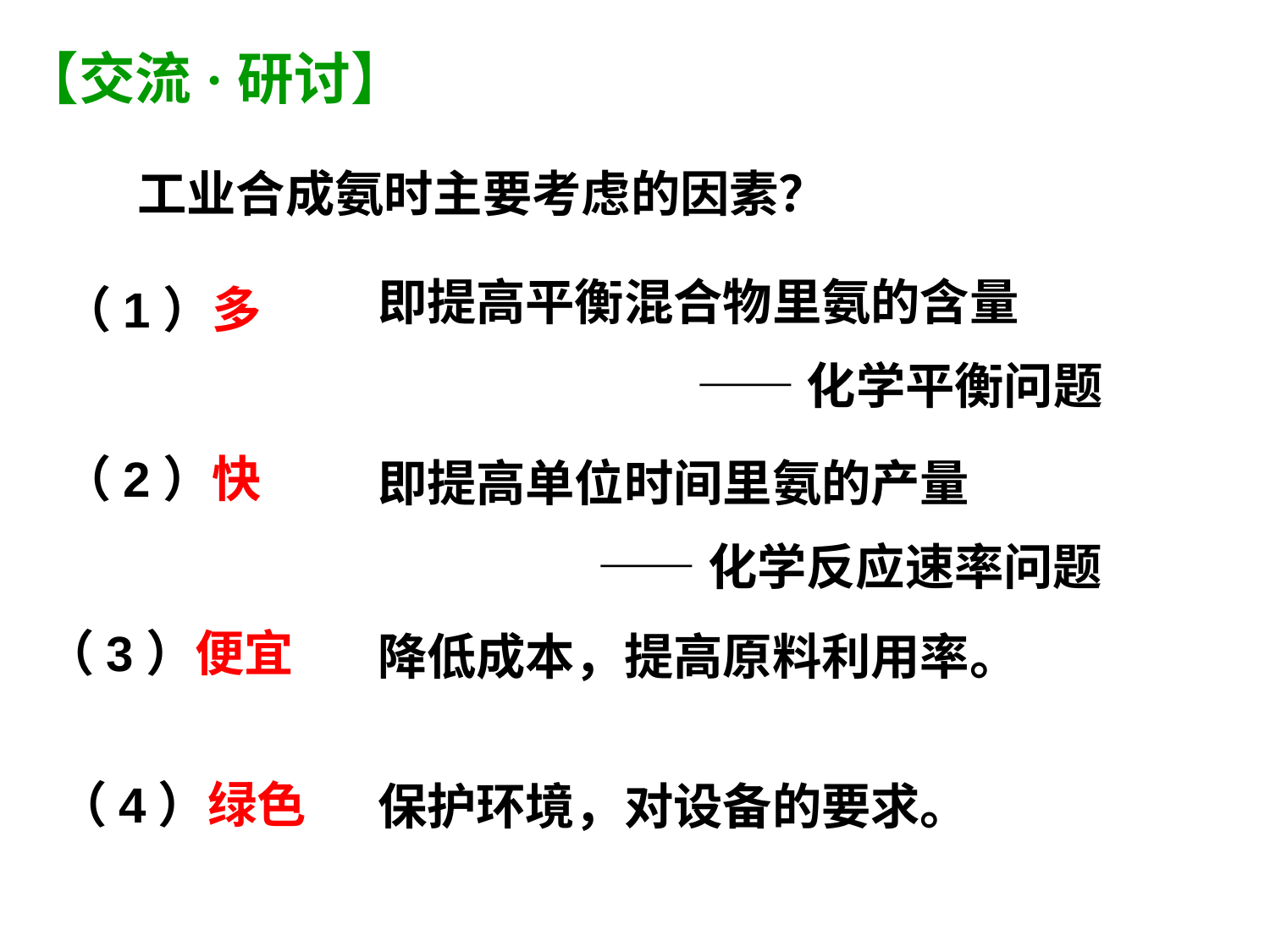

【交流·研讨】
工业合成氨时主要考虑的因素？
即提高平衡混合物里氨的含量
——化学平衡问题
（1）多
（2）快
即提高单位时间里氨的产量
——化学反应速率问题
（3）便宜
降低成本，提高原料利用率。
（4）绿色
保护环境，对设备的要求。